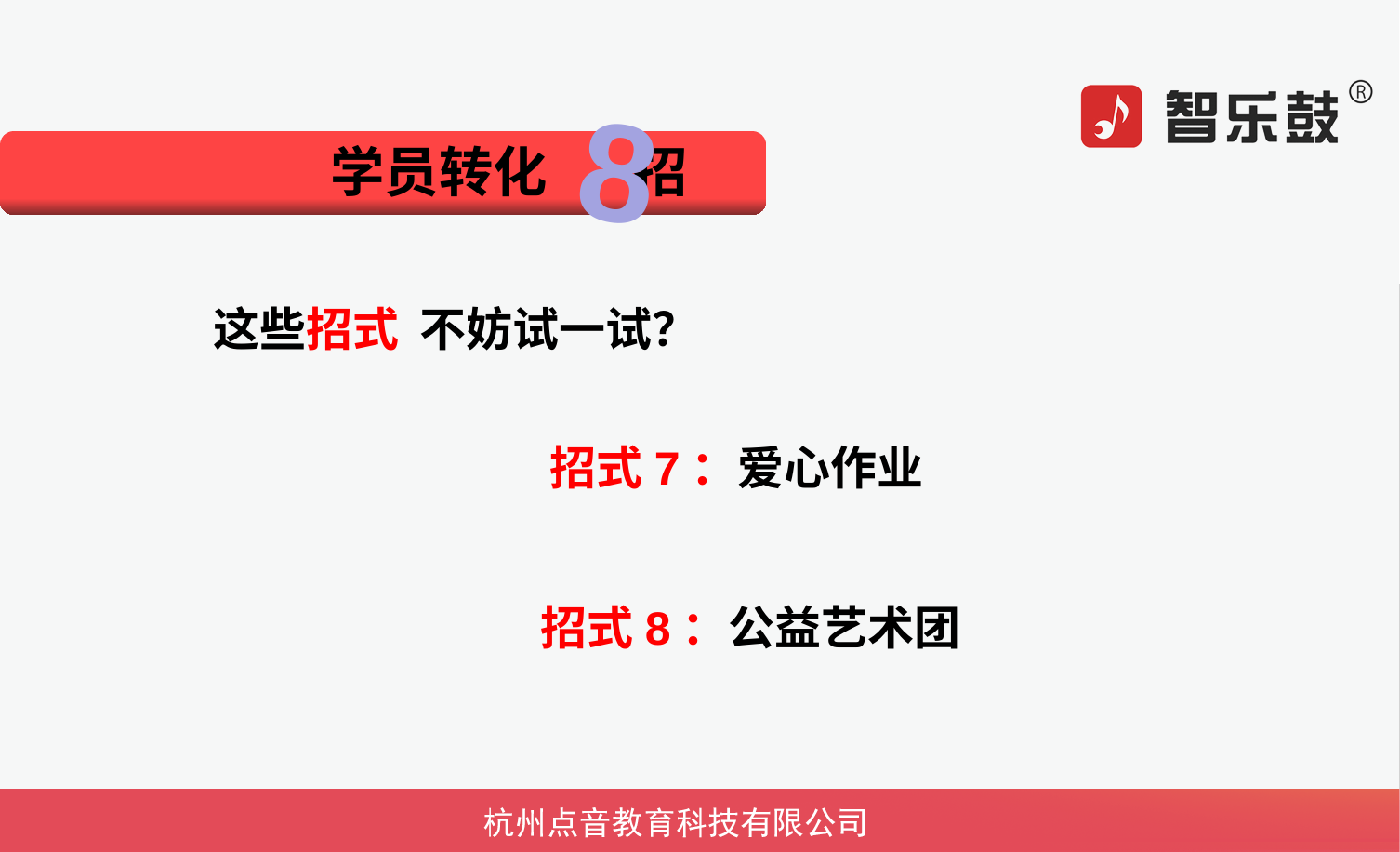

8

学员转化       招
这些招式  不妨试一试？
招式7：爱心作业
招式8：公益艺术团